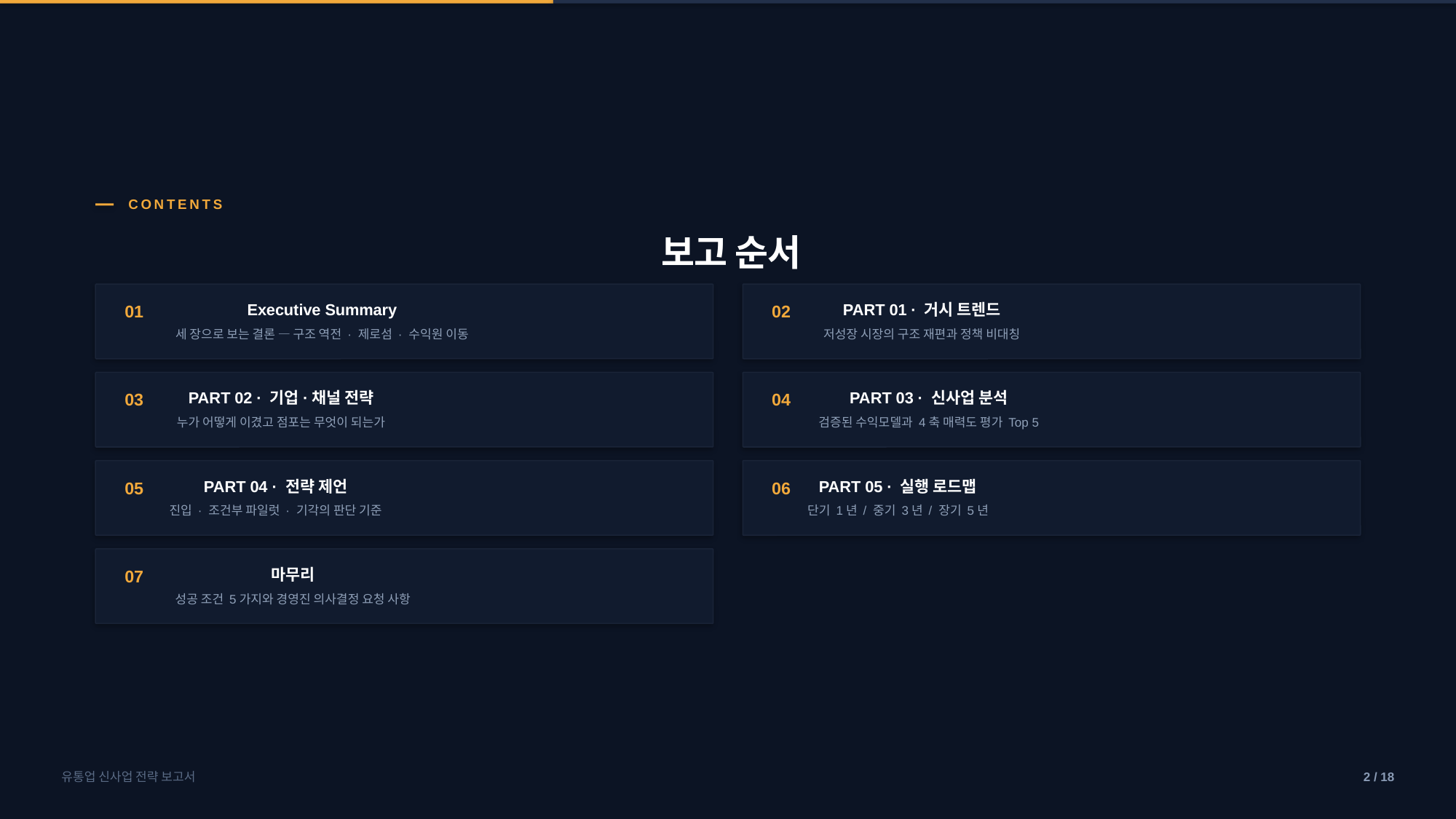

CONTENTS

보고 순서

01
Executive Summary
02
PART 01 · 거시 트렌드
세 장으로 보는 결론 — 구조 역전 · 제로섬 · 수익원 이동
저성장 시장의 구조 재편과 정책 비대칭

03
PART 02 · 기업·채널 전략
04
PART 03 · 신사업 분석
누가 어떻게 이겼고 점포는 무엇이 되는가
검증된 수익모델과 4축 매력도 평가 Top 5

05
PART 04 · 전략 제언
06
PART 05 · 실행 로드맵
진입 · 조건부 파일럿 · 기각의 판단 기준
단기 1년 / 중기 3년 / 장기 5년

07
마무리
성공 조건 5가지와 경영진 의사결정 요청 사항
유통업 신사업 전략 보고서
2 / 18